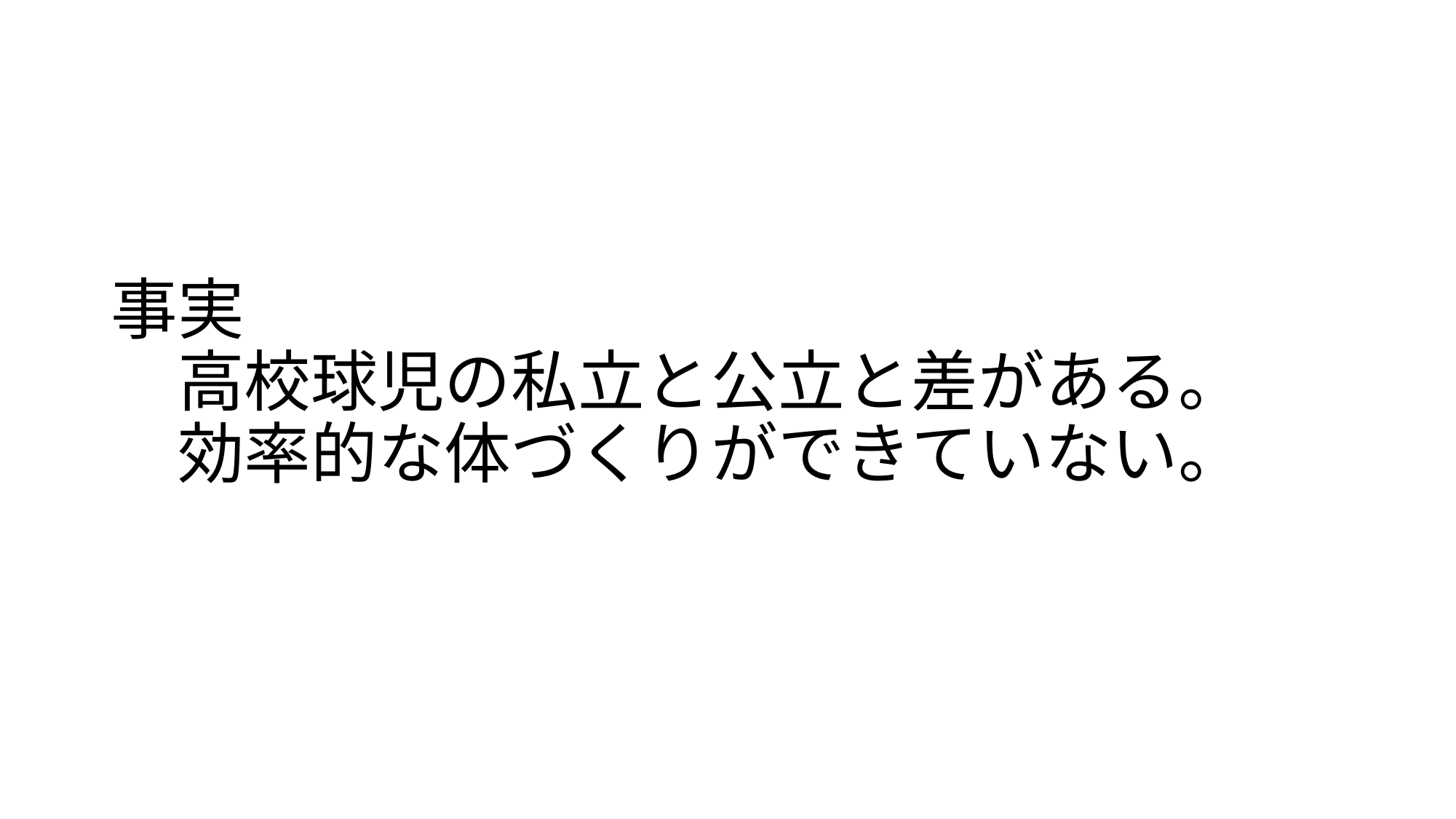

# 事実 　高校球児の私立と公立と差がある。 　効率的な体づくりができていない。